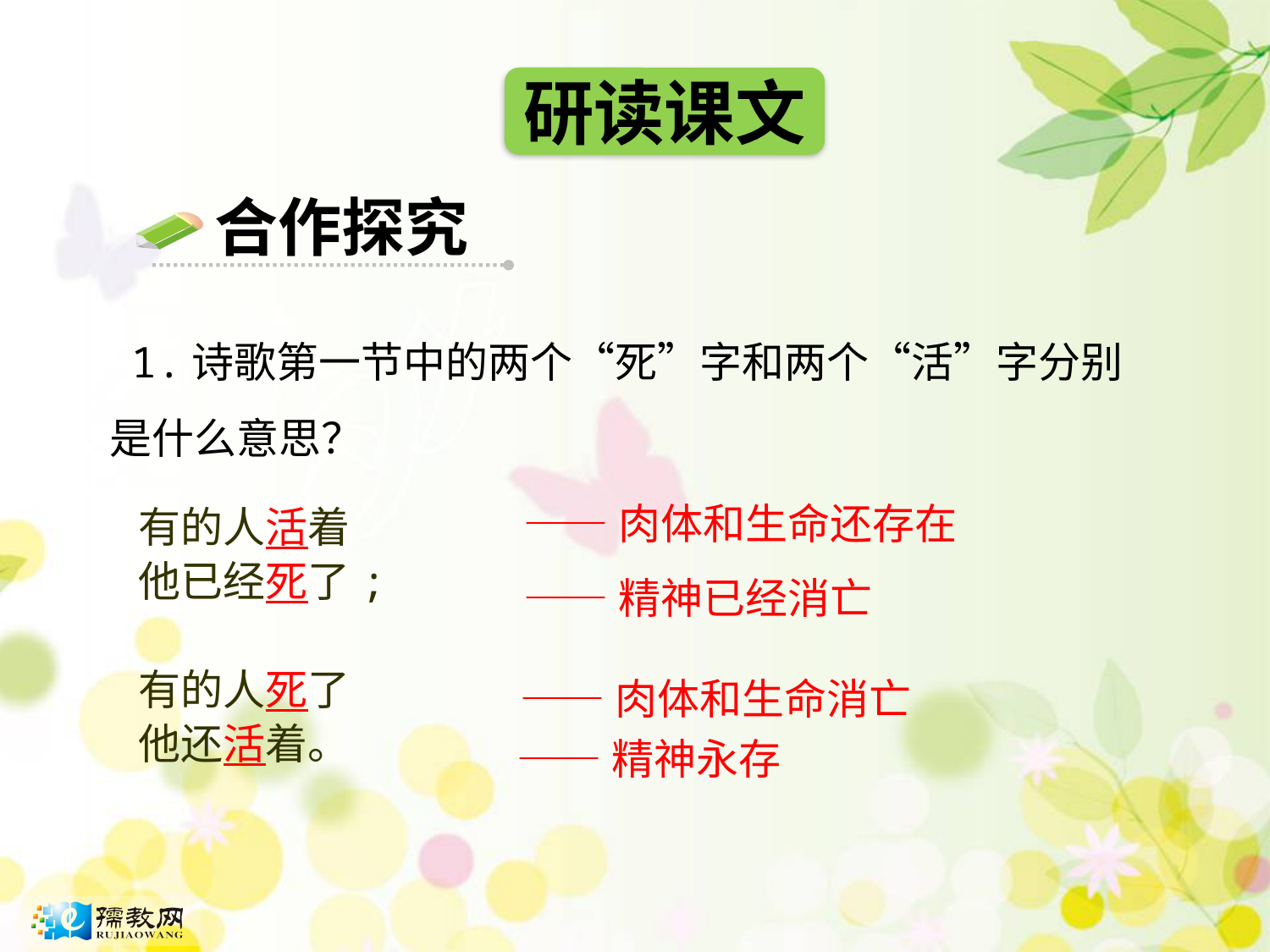

研读课文
合作探究

1.诗歌第一节中的两个“死”字和两个“活”字分别是什么意思？
——肉体和生命还存在
有的人活着
他已经死了;

有的人死了
他还活着。

——精神已经消亡
——肉体和生命消亡
——精神永存